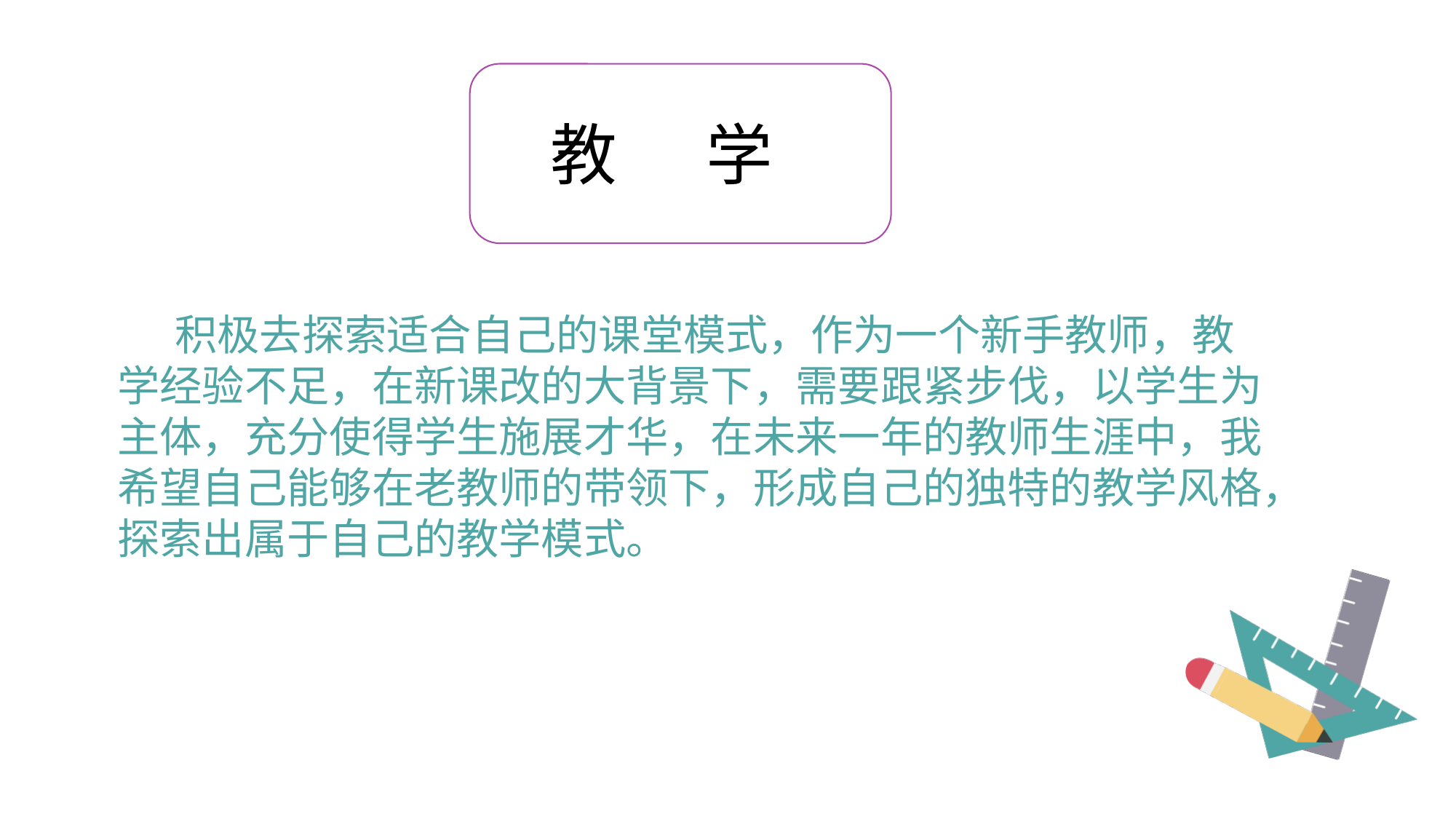

教      学
     积极去探索适合自己的课堂模式，作为一个新手教师，教学经验不足，在新课改的大背景下，需要跟紧步伐，以学生为主体，充分使得学生施展才华，在未来一年的教师生涯中，我希望自己能够在老教师的带领下，形成自己的独特的教学风格，探索出属于自己的教学模式。